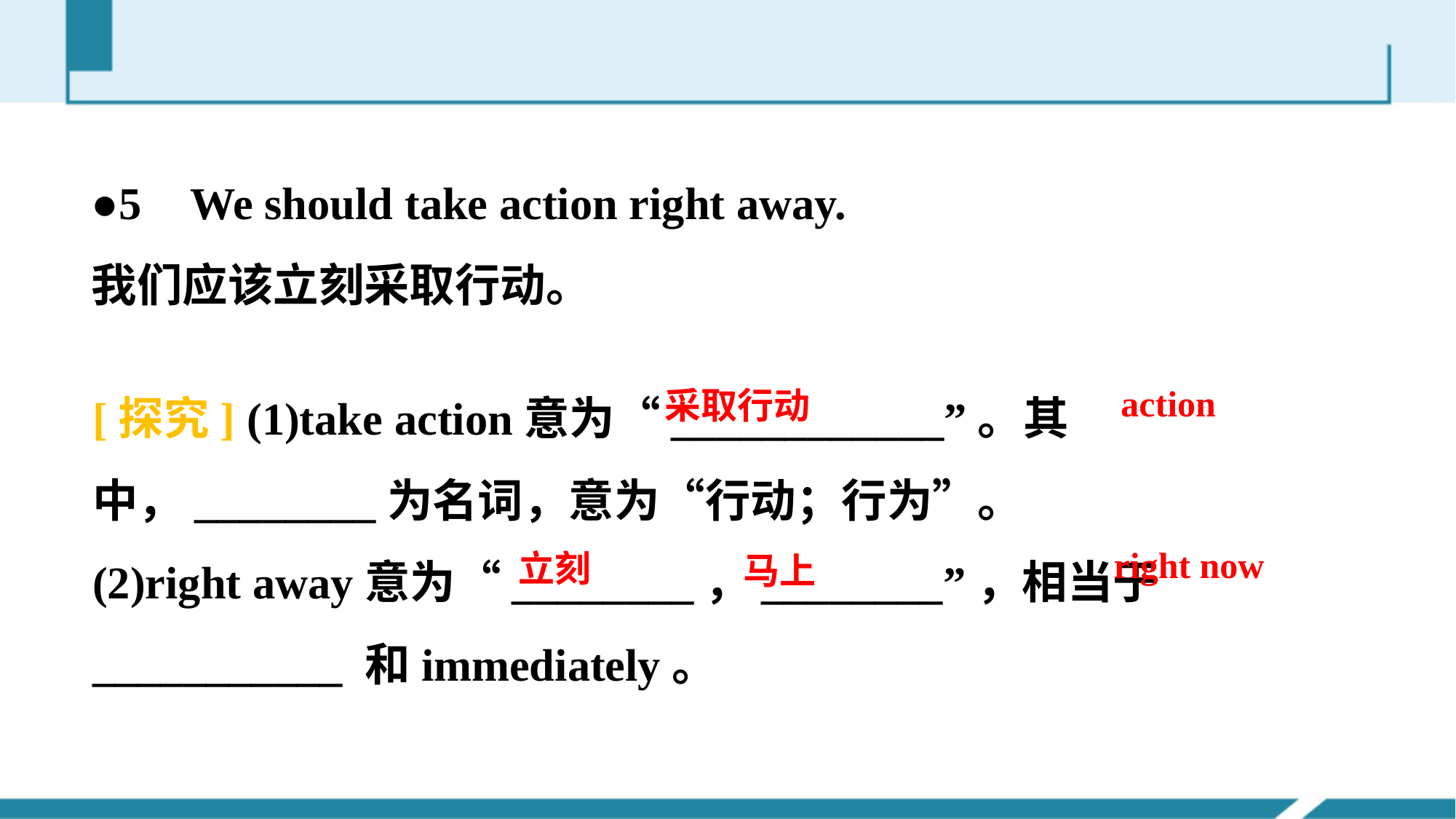

●5    We should take action right away.
我们应该立刻采取行动。
[探究] (1)take action意为“____________”。其中，________为名词，意为“行动；行为”。
(2)right away意为“________，________”，相当于___________ 和immediately。
action
采取行动
right now
立刻
马上